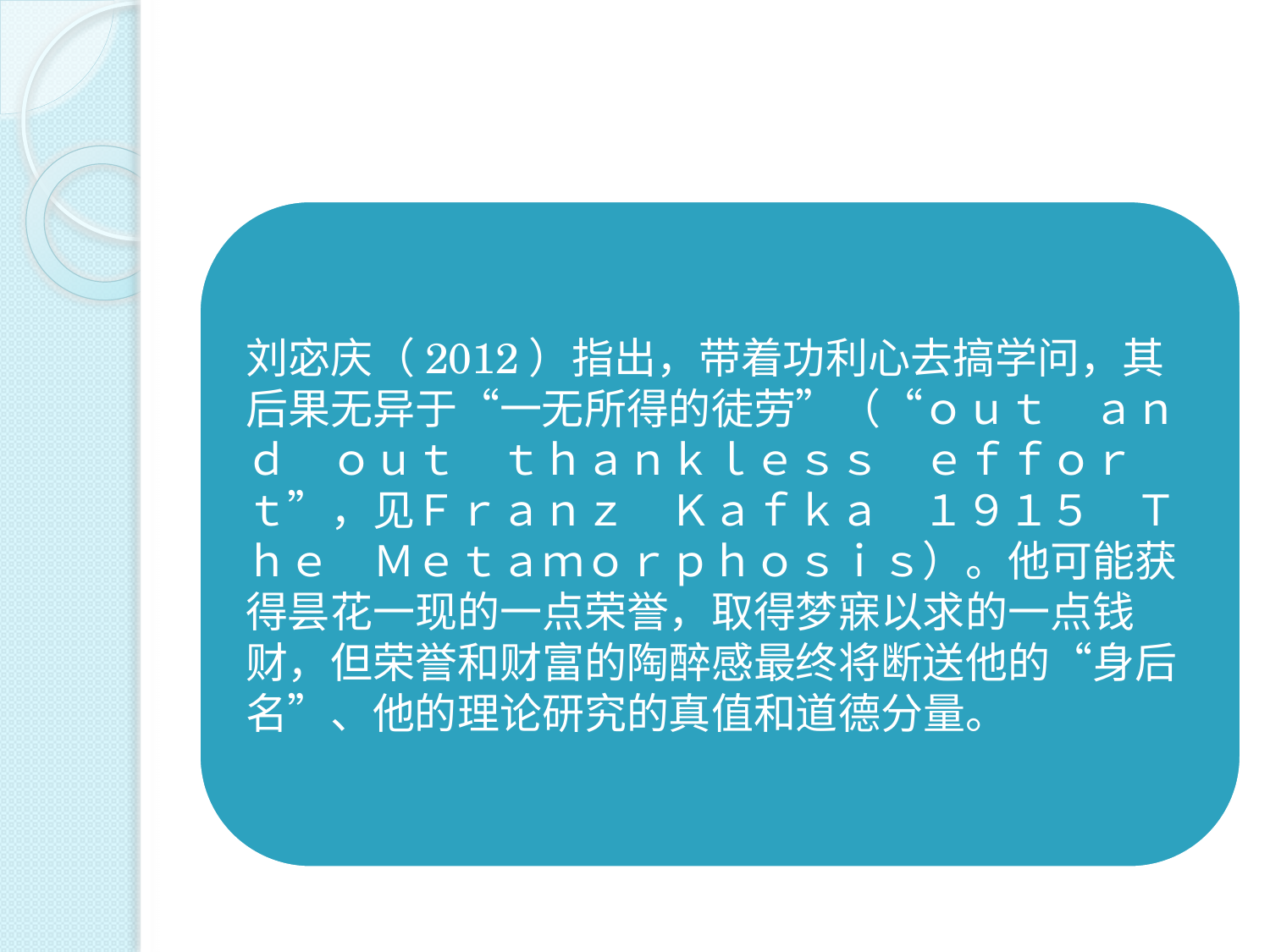

#
刘宓庆（2012）指出，带着功利心去搞学问，其后果无异于“一无所得的徒劳”（“ｏｕｔ　ａｎｄ　ｏｕｔ　ｔｈａｎｋｌｅｓｓ　ｅｆｆｏｒｔ”，见Ｆｒａｎｚ　Ｋａｆｋａ　１９１５　Ｔｈｅ　Ｍｅｔａｍｏｒｐｈｏｓｉｓ）。他可能获得昙花一现的一点荣誉，取得梦寐以求的一点钱财，但荣誉和财富的陶醉感最终将断送他的“身后名”、他的理论研究的真值和道德分量。